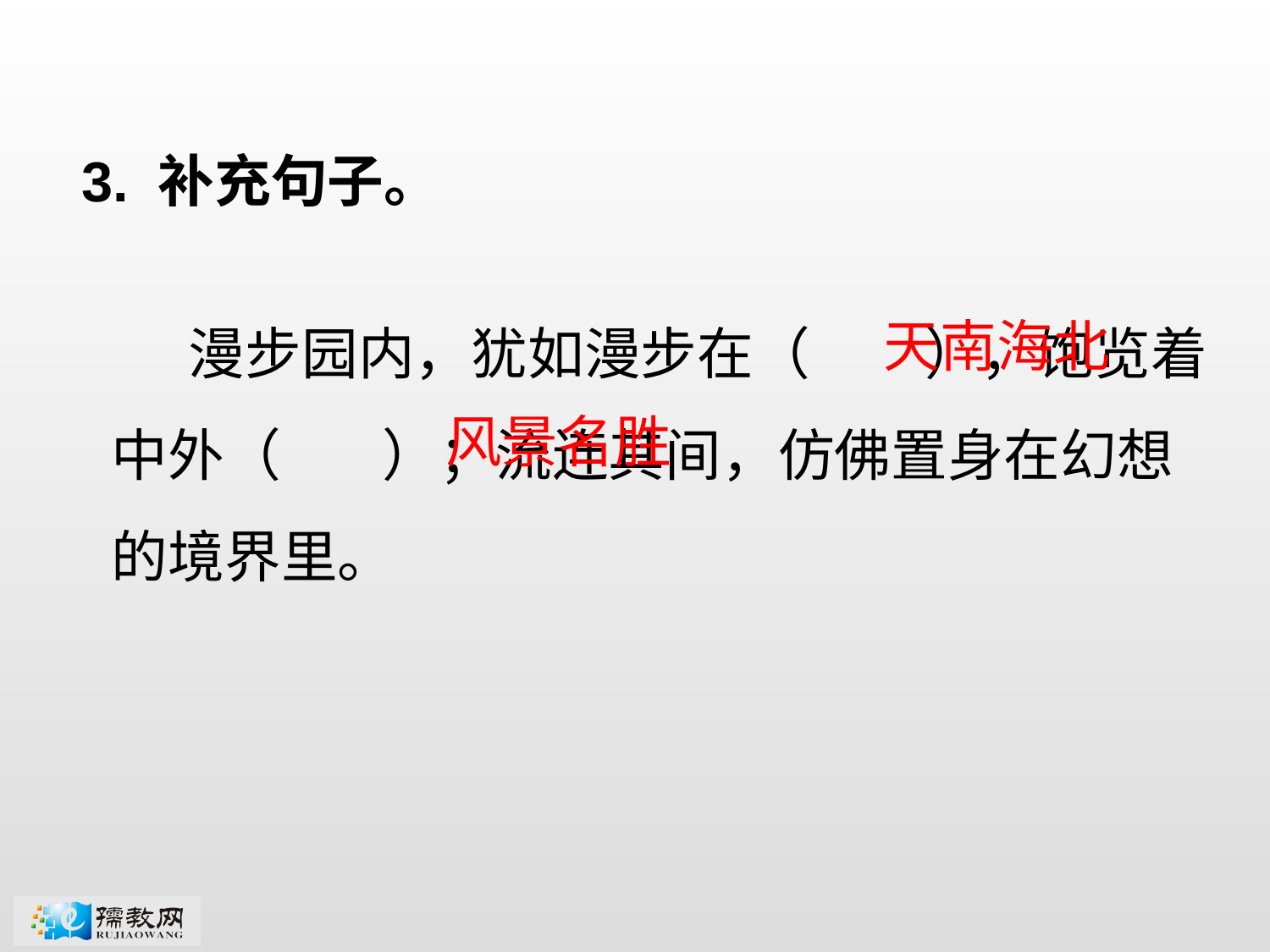

3. 补充句子。
     漫步园内，犹如漫步在（         ），饱览着中外（        ）；流连其间，仿佛置身在幻想的境界里。
天南海北
风景名胜